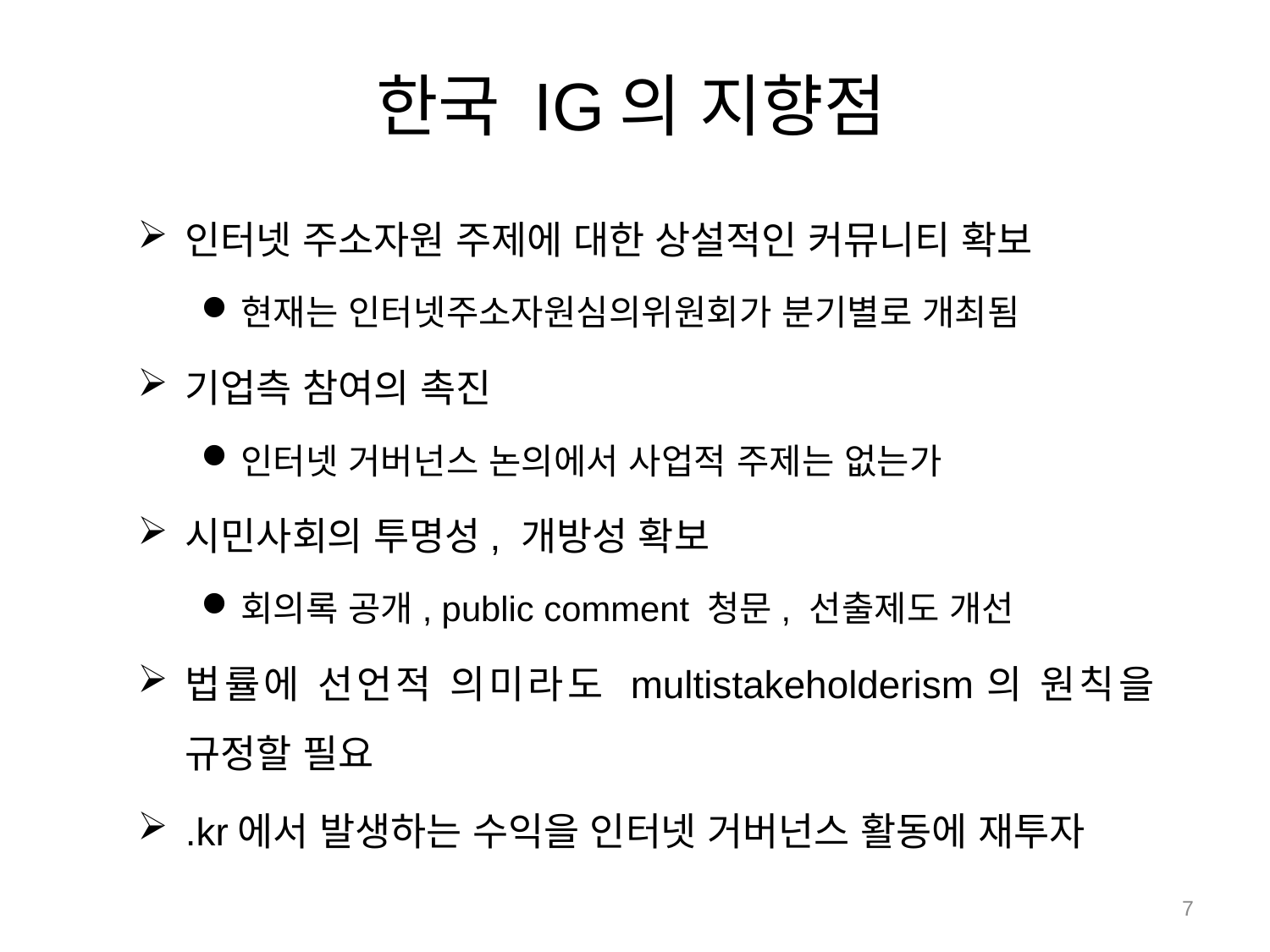

# 한국 IG의 지향점
인터넷 주소자원 주제에 대한 상설적인 커뮤니티 확보
현재는 인터넷주소자원심의위원회가 분기별로 개최됨
기업측 참여의 촉진
인터넷 거버넌스 논의에서 사업적 주제는 없는가
시민사회의 투명성, 개방성 확보
회의록 공개, public comment 청문, 선출제도 개선
법률에 선언적 의미라도 multistakeholderism의 원칙을 규정할 필요
.kr에서 발생하는 수익을 인터넷 거버넌스 활동에 재투자

7